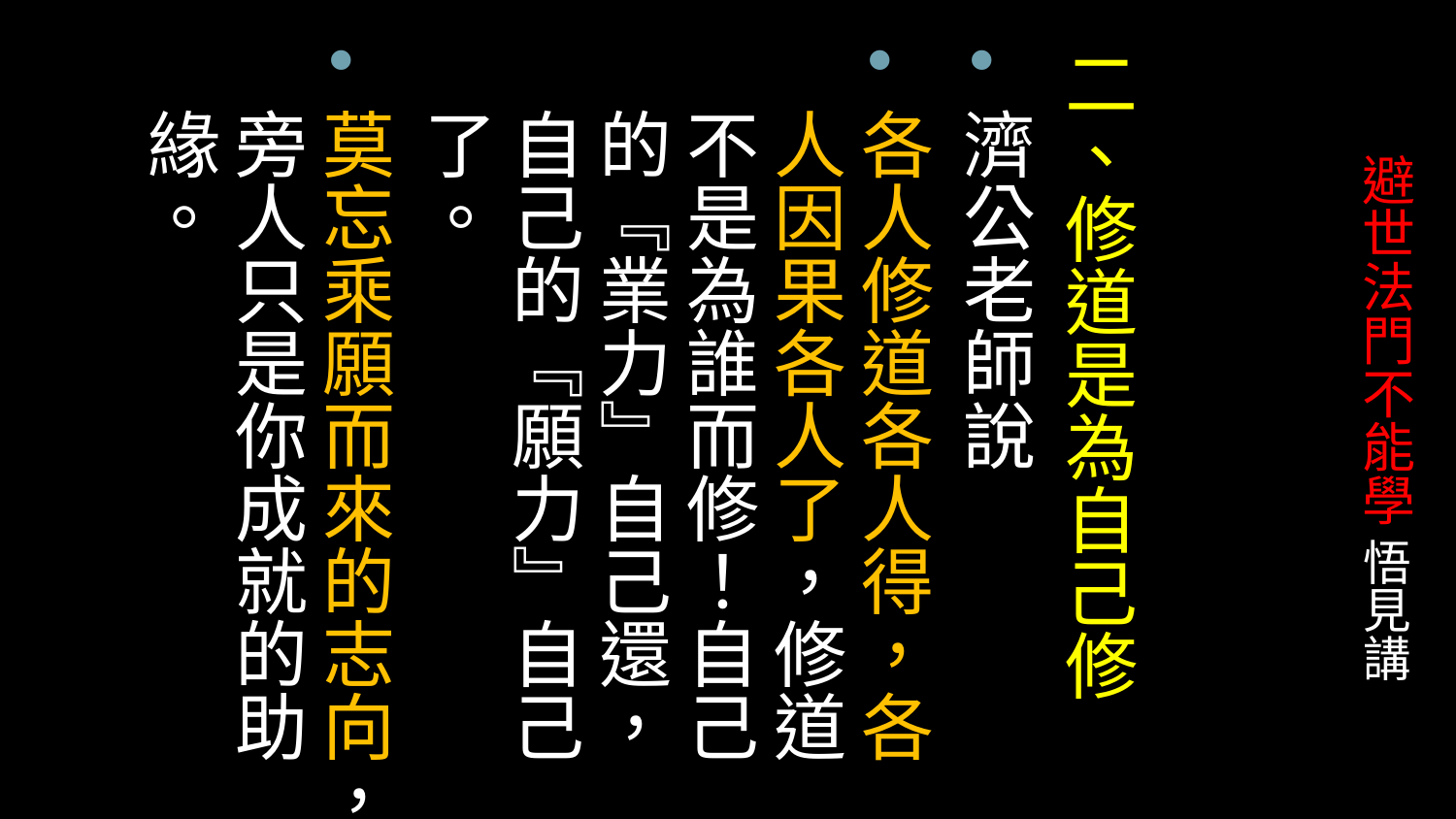

二、修道是為自己修
濟公老師說
各人修道各人得，各人因果各人了，修道不是為誰而修！自己的『業力』自己還，自己的『願力』自己了。
莫忘乘願而來的志向，旁人只是你成就的助緣。

# 避世法門不能學 悟見講